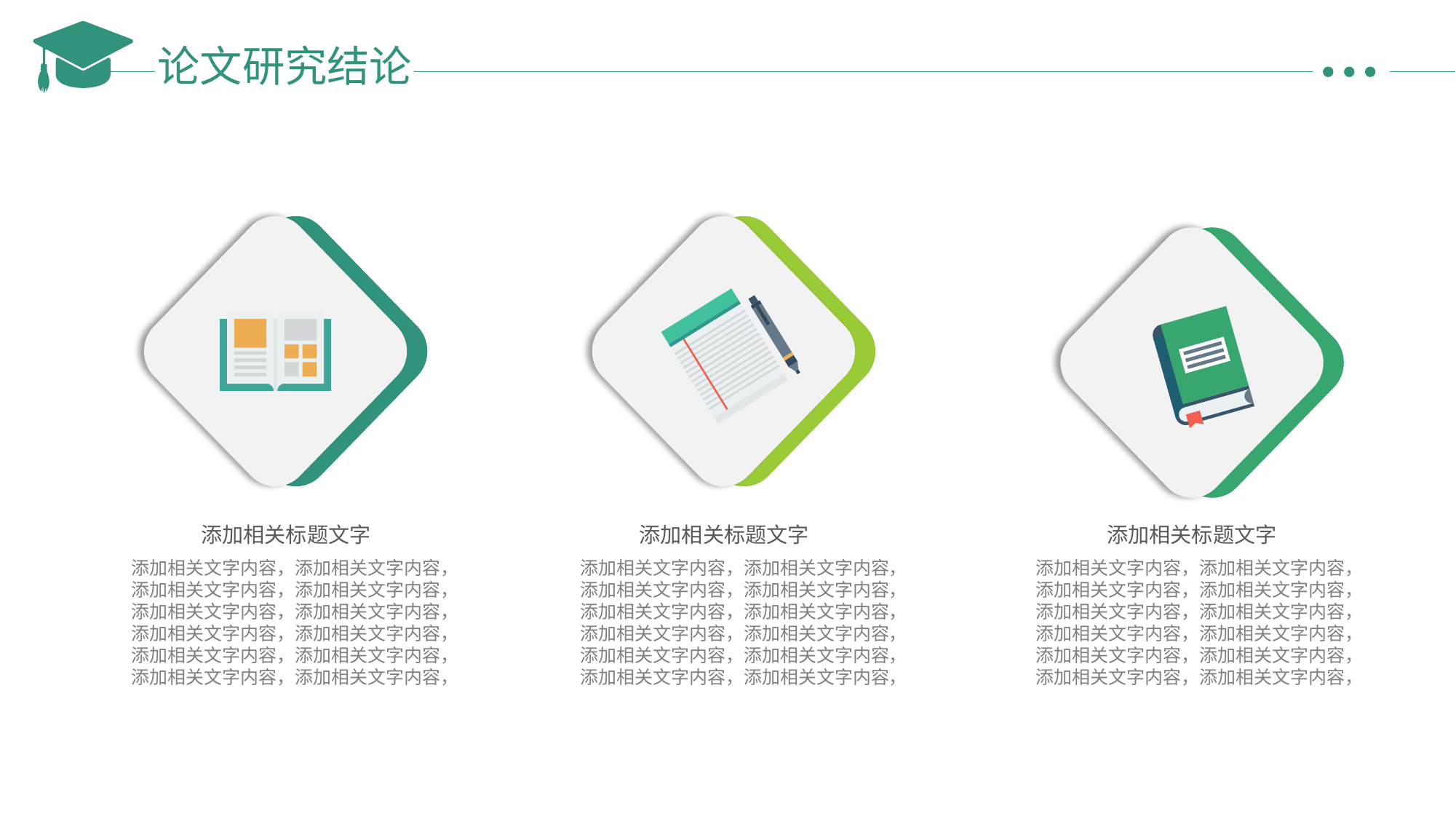

论文研究结论

添加相关标题文字
添加相关文字内容，添加相关文字内容，
添加相关文字内容，添加相关文字内容，
添加相关文字内容，添加相关文字内容，
添加相关文字内容，添加相关文字内容，
添加相关文字内容，添加相关文字内容，
添加相关文字内容，添加相关文字内容，
添加相关标题文字
添加相关文字内容，添加相关文字内容，
添加相关文字内容，添加相关文字内容，
添加相关文字内容，添加相关文字内容，
添加相关文字内容，添加相关文字内容，
添加相关文字内容，添加相关文字内容，
添加相关文字内容，添加相关文字内容，
添加相关标题文字
添加相关文字内容，添加相关文字内容，
添加相关文字内容，添加相关文字内容，
添加相关文字内容，添加相关文字内容，
添加相关文字内容，添加相关文字内容，
添加相关文字内容，添加相关文字内容，
添加相关文字内容，添加相关文字内容，